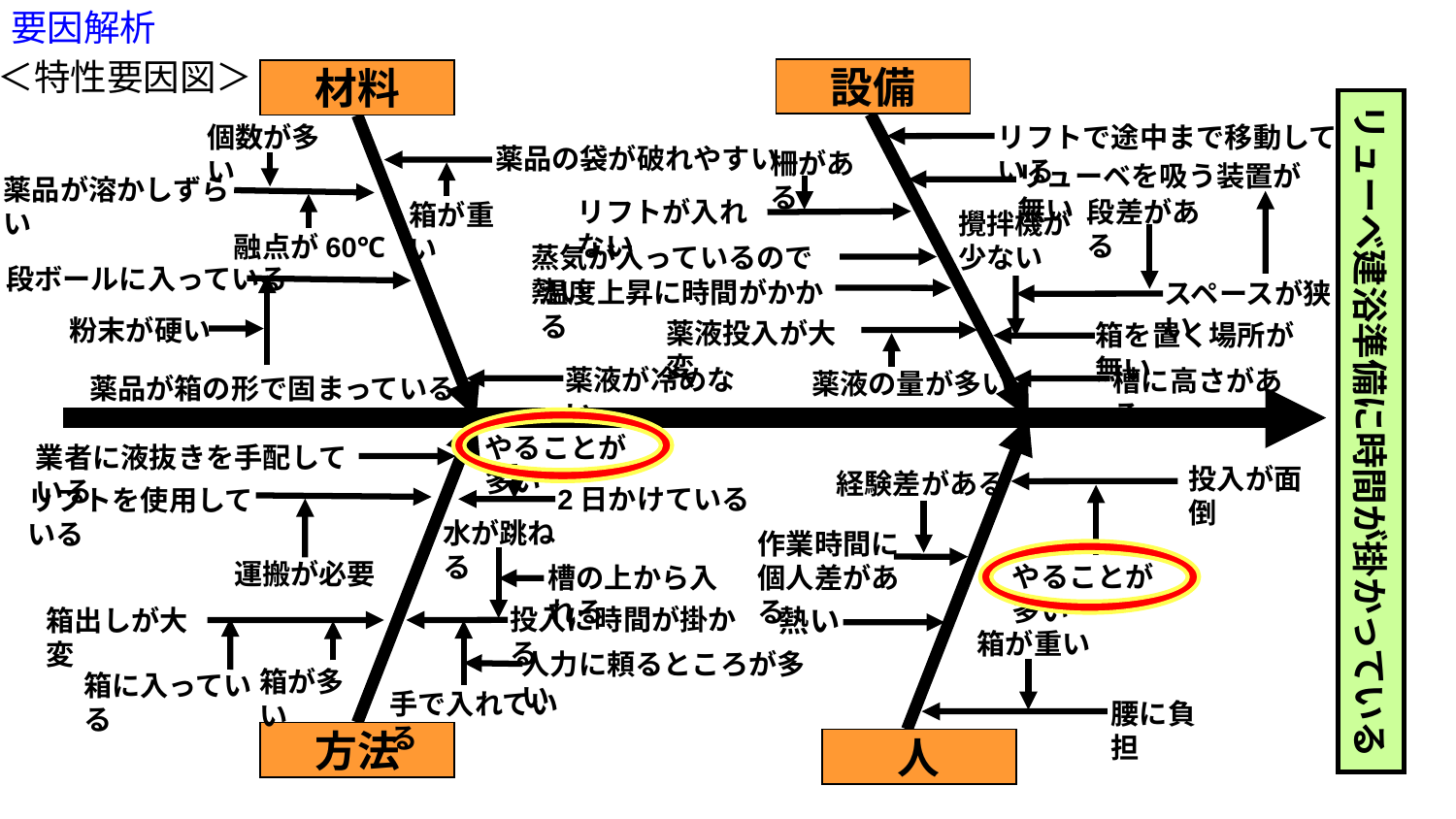

要因解析
＜特性要因図＞
設備
材料
リューベ建浴準備に時間が掛かっている
個数が多い

リフトで途中まで移動している

薬品の袋が破れやすい

柵がある
リューベを吸う装置が無い

薬品が溶かしずらい

リフトが入れない
段差がある

箱が重い

攪拌機が
少ない

融点が60℃
蒸気が入っているので熱い
段ボールに入っている

温度上昇に時間がかかる
スペースが狭い

粉末が硬い
薬液投入が大変
箱を置く場所が無い

薬液が冷めない
槽に高さがある
薬液の量が多い
薬品が箱の形で固まっている

やることが多い
業者に液抜きを手配している
投入が面倒

経験差がある
2日かけている
リフトを使用している

水が跳ねる

作業時間に
個人差がある

運搬が必要
やることが多い
槽の上から入れる

投入に時間が掛かる
熱い
箱出しが大変

箱が重い

人力に頼るところが多い

箱が多い
箱に入っている

手で入れている

腰に負担

方法
人